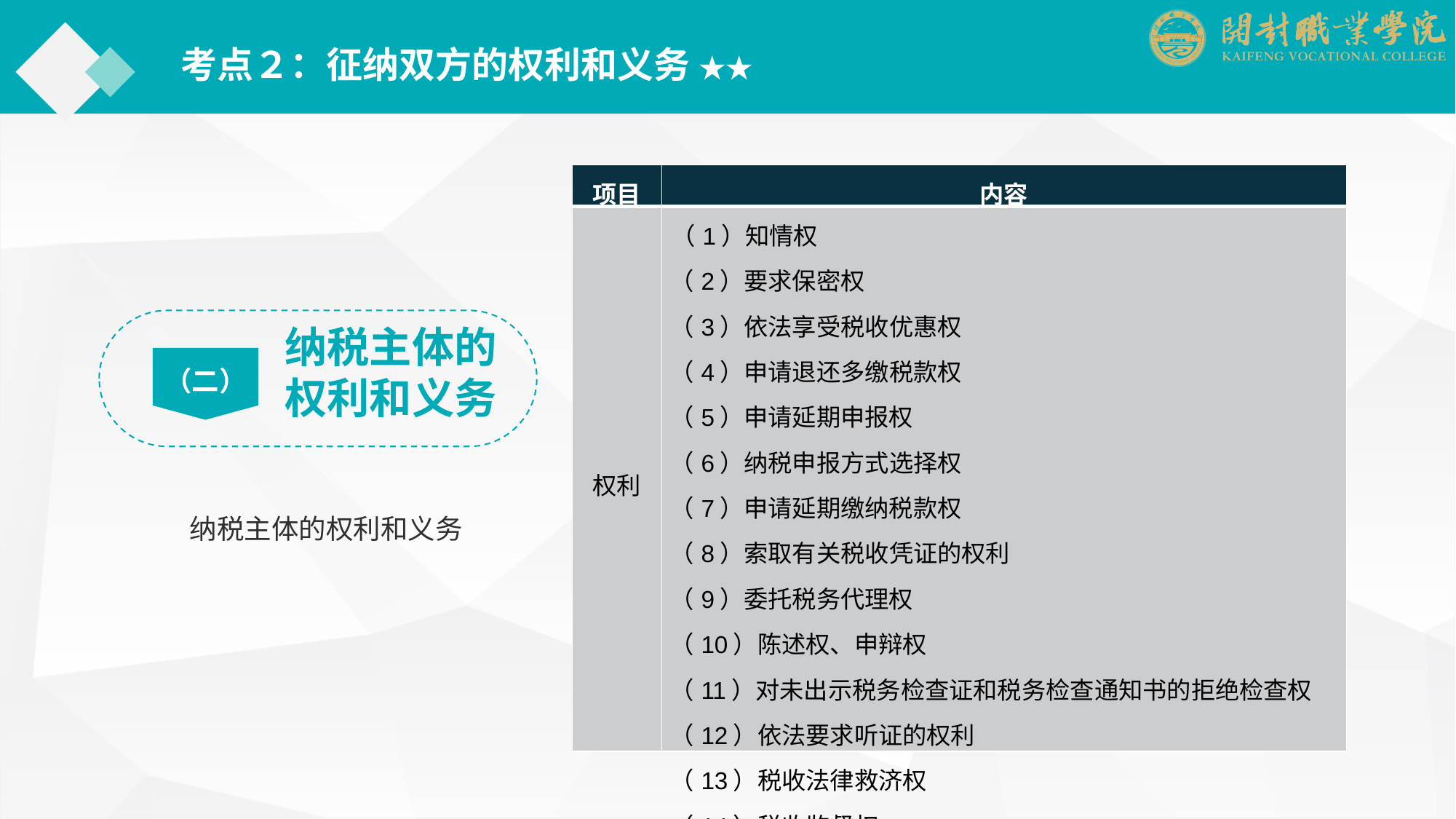

考点２：征纳双方的权利和义务 ★★
| 项目 | 内容 |
| --- | --- |
| 权利 | （1）知情权 （2）要求保密权 （3）依法享受税收优惠权 （4）申请退还多缴税款权 （5）申请延期申报权 （6）纳税申报方式选择权 （7）申请延期缴纳税款权 （8）索取有关税收凭证的权利 （9）委托税务代理权 （10）陈述权、申辩权 （11）对未出示税务检查证和税务检查通知书的拒绝检查权 （12）依法要求听证的权利 （13）税收法律救济权 （14）税收监督权 |

纳税主体的
权利和义务
（二）
纳税主体的权利和义务